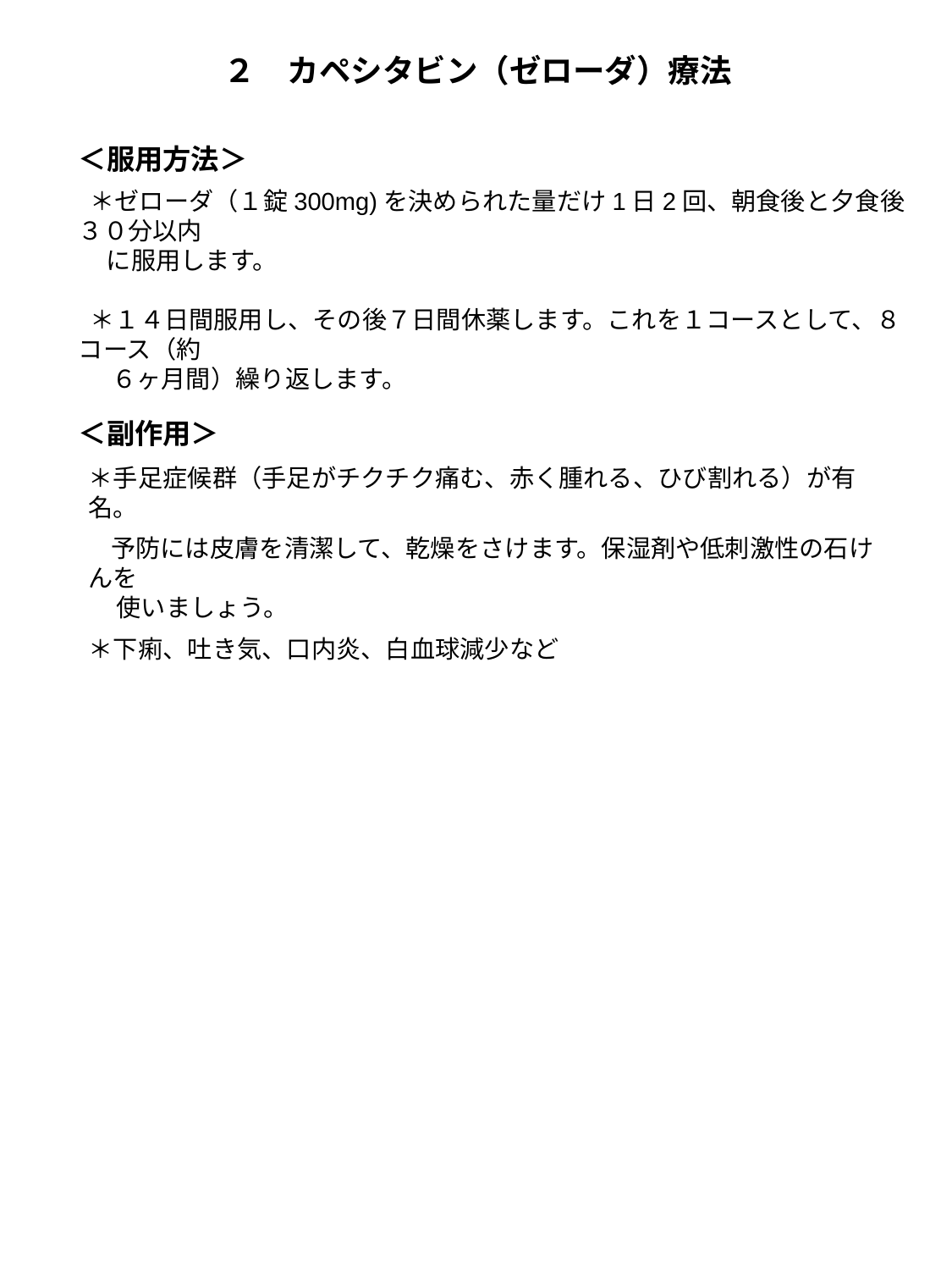

２　カペシタビン（ゼローダ）療法
＜服用方法＞
 ＊ゼローダ（１錠300mg)を決められた量だけ1日2回、朝食後と夕食後３０分以内
    に服用します。

 ＊１４日間服用し、その後７日間休薬します。これを１コースとして、８コース（約
     ６ヶ月間）繰り返します。

＜副作用＞
＊手足症候群（手足がチクチク痛む、赤く腫れる、ひび割れる）が有名。
   予防には皮膚を清潔して、乾燥をさけます。保湿剤や低刺激性の石けんを
    使いましょう。
＊下痢、吐き気、口内炎、白血球減少など